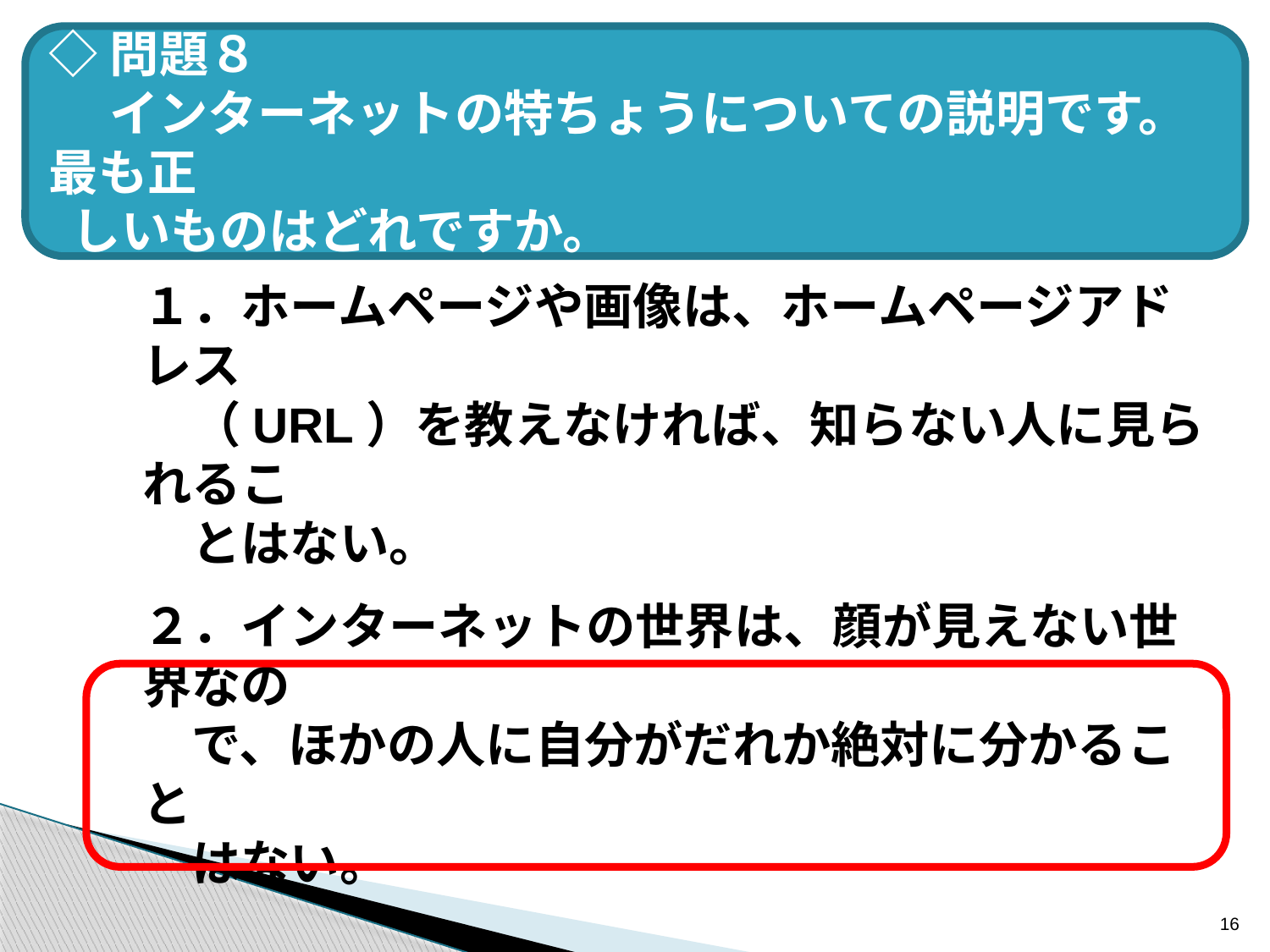

◇問題８
　 インターネットの特ちょうについての説明です。最も正
 しいものはどれですか。
１．ホームページや画像は、ホームページアドレス
　（URL）を教えなければ、知らない人に見られるこ
　とはない。

２．インターネットの世界は、顔が見えない世界なの
　で、ほかの人に自分がだれか絶対に分かること
　はない。

３．インターネット上であっても、実際の生活と同様
　に法律が適用されることから、正しく利用するこ
　とが大切である。

16